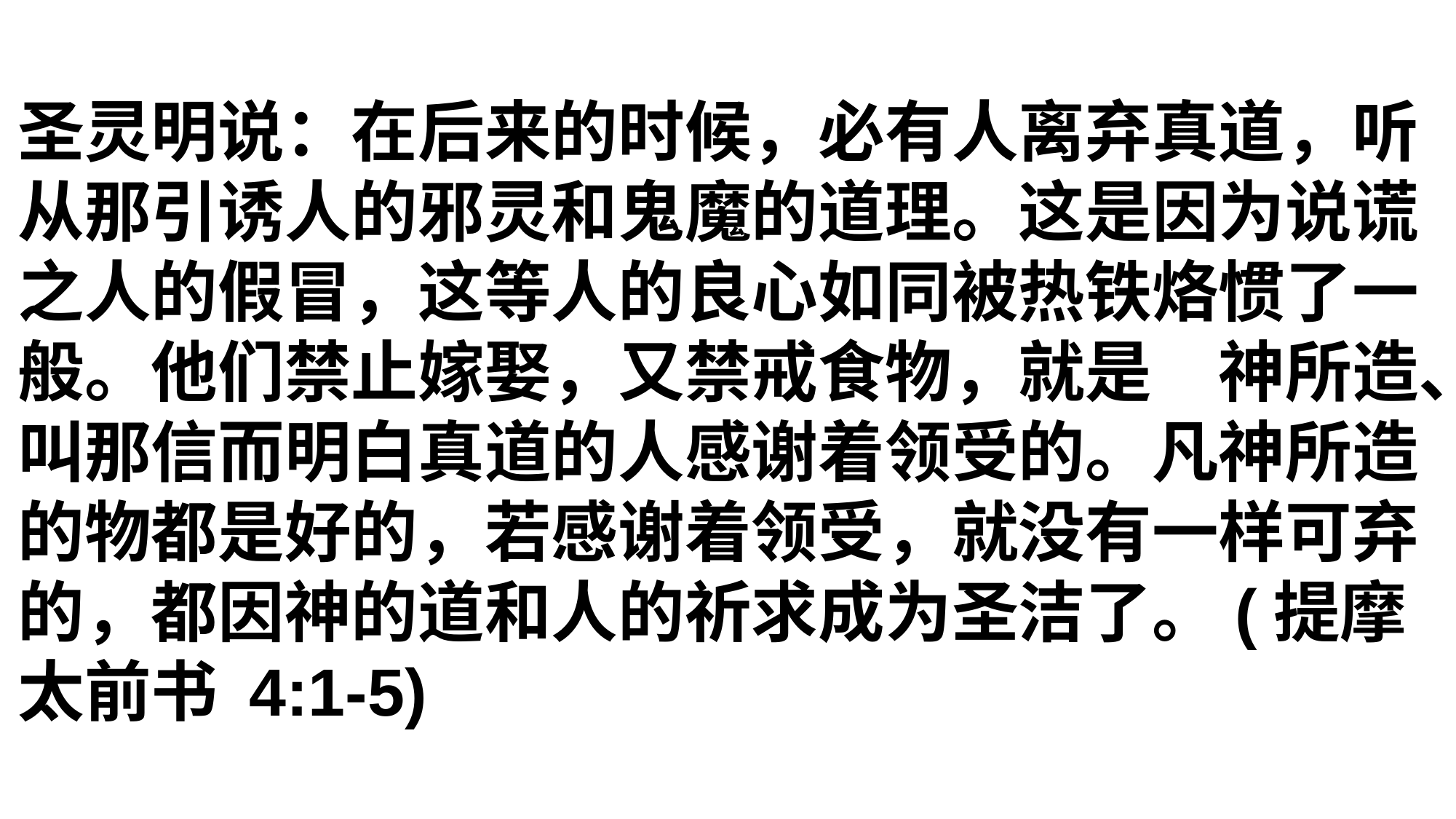

圣灵明说：在后来的时候，必有人离弃真道，听从那引诱人的邪灵和鬼魔的道理。这是因为说谎之人的假冒，这等人的良心如同被热铁烙惯了一般。他们禁止嫁娶，又禁戒食物，就是　神所造、叫那信而明白真道的人感谢着领受的。凡神所造的物都是好的，若感谢着领受，就没有一样可弃的，都因神的道和人的祈求成为圣洁了。(提摩太前书 4:1-5)